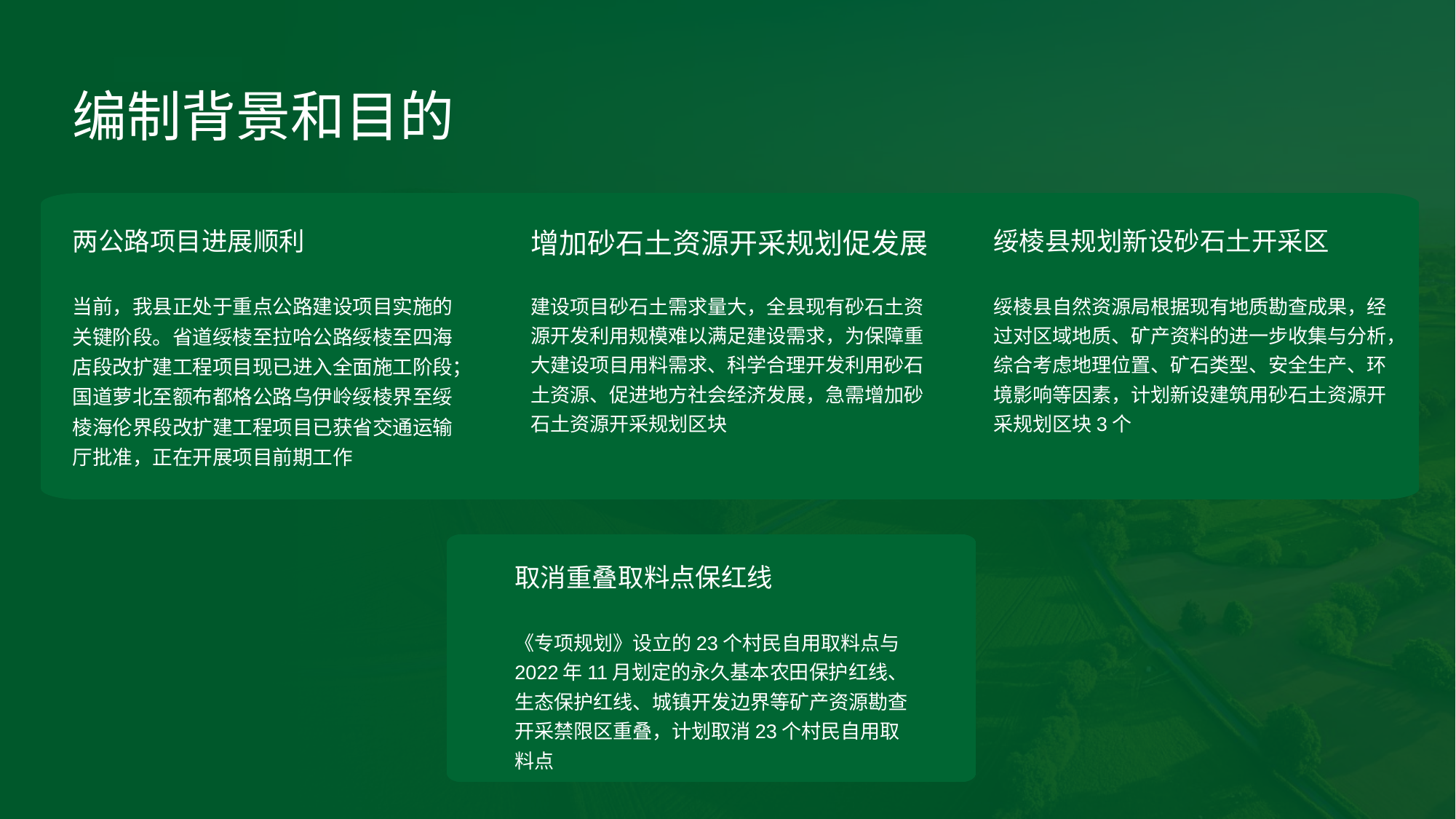

编制背景和目的

两公路项目进展顺利
增加砂石土资源开采规划促发展
绥棱县规划新设砂石土开采区
当前，我县正处于重点公路建设项目实施的关键阶段。省道绥棱至拉哈公路绥棱至四海店段改扩建工程项目现已进入全面施工阶段；国道萝北至额布都格公路乌伊岭绥棱界至绥棱海伦界段改扩建工程项目已获省交通运输厅批准，正在开展项目前期工作
建设项目砂石土需求量大，全县现有砂石土资源开发利用规模难以满足建设需求，为保障重大建设项目用料需求、科学合理开发利用砂石土资源、促进地方社会经济发展，急需增加砂石土资源开采规划区块
绥棱县自然资源局根据现有地质勘查成果，经过对区域地质、矿产资料的进一步收集与分析，综合考虑地理位置、矿石类型、安全生产、环境影响等因素，计划新设建筑用砂石土资源开采规划区块3个

取消重叠取料点保红线
《专项规划》设立的23个村民自用取料点与2022年11月划定的永久基本农田保护红线、生态保护红线、城镇开发边界等矿产资源勘查开采禁限区重叠，计划取消23个村民自用取料点